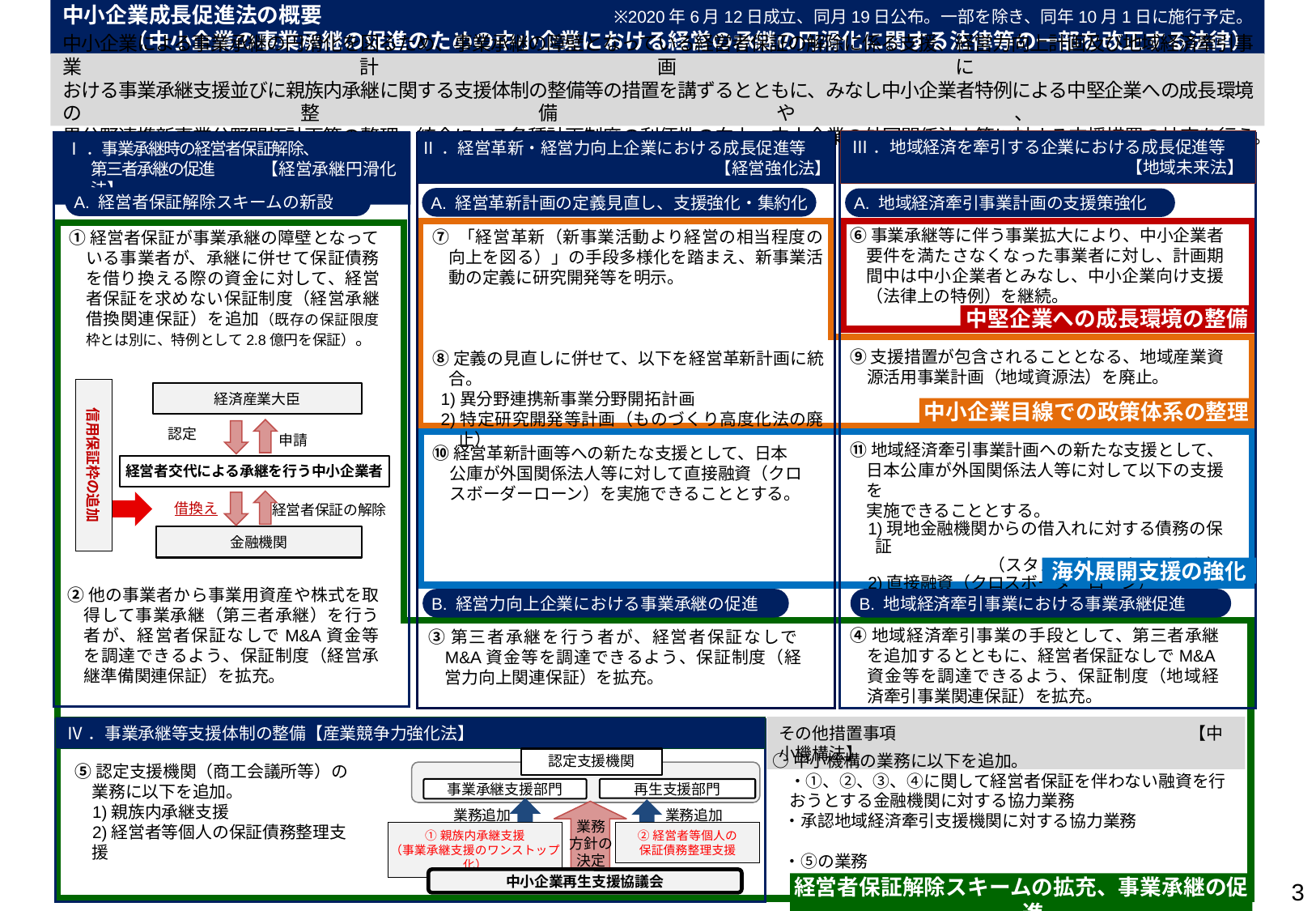

中小企業成長促進法の概要
（中小企業の事業承継の促進のための中小企業における経営の承継の円滑化に関する法律等の一部を改正する法律）
※2020年6月12日成立、同月19日公布。一部を除き、同年10月1日に施行予定。
中小企業による事業承継の円滑化を図るため、事業承継の障壁となっている経営者保証の解除に係る支援、経営力向上計画及び地域経済牽引事業計画に
おける事業承継支援並びに親族内承継に関する支援体制の整備等の措置を講ずるとともに、みなし中小企業者特例による中堅企業への成長環境の整備や、
異分野連携新事業分野開拓計画等の整理・統合による各種計画制度の利便性の向上、中小企業の外国関係法人等に対する支援措置の拡充を行う。
Ⅲ．地域経済を牽引する企業における成長促進等
【地域未来法】
Ⅱ．経営革新・経営力向上企業における成長促進等
【経営強化法】
Ⅰ．事業承継時の経営者保証解除、
第三者承継の促進　　　【経営承継円滑化法】

 A. 経営者保証解除スキームの新設
 A. 経営革新計画の定義見直し、支援強化・集約化
 A. 地域経済牽引事業計画の支援策強化
⑥事業承継等に伴う事業拡大により、中小企業者要件を満たさなくなった事業者に対し、計画期間中は中小企業者とみなし、中小企業向け支援（法律上の特例）を継続。

⑨支援措置が包含されることとなる、地域産業資源活用事業計画（地域資源法）を廃止。

⑪地域経済牽引事業計画への新たな支援として、
日本公庫が外国関係法人等に対して以下の支援を
実施できることとする。
  1)現地金融機関からの借入れに対する債務の保証
（スタンドバイ・クレジット）
  2)直接融資（クロスボーダーローン）

⑦ 「経営革新（新事業活動より経営の相当程度の
向上を図る）」の手段多様化を踏まえ、新事業活動の定義に研究開発等を明示。

⑧定義の見直しに併せて、以下を経営革新計画に統合。
1)異分野連携新事業分野開拓計画
2)特定研究開発等計画（ものづくり高度化法の廃止）

①経営者保証が事業承継の障壁となっている事業者が、承継に併せて保証債務を借り換える際の資金に対して、経営者保証を求めない保証制度（経営承継借換関連保証）を追加（既存の保証限度枠とは別に、特例として2.8億円を保証）。

中堅企業への成長環境の整備
信用保証枠の追加
経済産業大臣
中小企業目線での政策体系の整理
認定

申請

⑩経営革新計画等への新たな支援として、日本公庫が外国関係法人等に対して直接融資（クロスボーダーローン）を実施できることとする。
経営者交代による承継を行う中小企業者

借換え
経営者保証の解除
金融機関
海外展開支援の強化
②他の事業者から事業用資産や株式を取得して事業承継（第三者承継）を行う者が、経営者保証なしでM&A資金等を調達できるよう、保証制度（経営承継準備関連保証）を拡充。
 B. 経営力向上企業における事業承継の促進
 B. 地域経済牽引事業における事業承継促進
④地域経済牽引事業の手段として、第三者承継を追加するとともに、経営者保証なしでM&A資金等を調達できるよう、保証制度（地域経済牽引事業関連保証）を拡充。
③第三者承継を行う者が、経営者保証なしでM&A資金等を調達できるよう、保証制度（経営力向上関連保証）を拡充。
Ⅳ．事業承継等支援体制の整備【産業競争力強化法】
その他措置事項		　　　　　　　　　　【中小機構法】

○中小機構の業務に以下を追加。
　・①、②、③、④に関して経営者保証を伴わない融資を行おうとする金融機関に対する協力業務
  ・承認地域経済牽引支援機関に対する協力業務

  ・⑤の業務
認定支援機関
⑤認定支援機関（商工会議所等）の
業務に以下を追加。
  1)親族内承継支援
  2)経営者等個人の保証債務整理支援

事業承継支援部門
再生支援部門

業務追加
業務追加

業務
方針の
決定
①親族内承継支援
（事業承継支援のワンストップ化）
②経営者等個人の
保証債務整理支援
3
中小企業再生支援協議会
経営者保証解除スキームの拡充、事業承継の促進